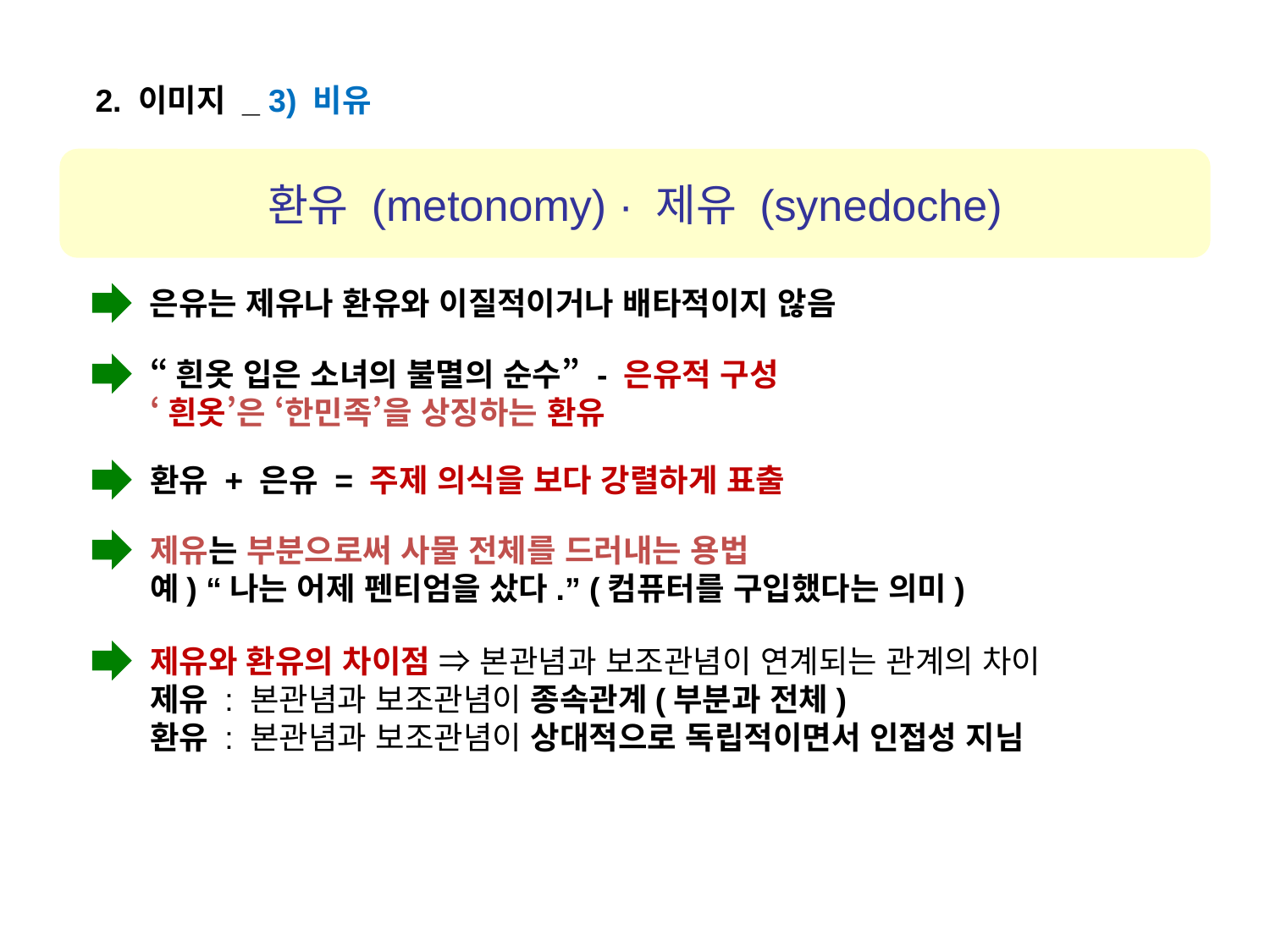

2. 이미지 _ 3) 비유
환유 (metonomy) · 제유 (synedoche)
은유는 제유나 환유와 이질적이거나 배타적이지 않음

“흰옷 입은 소녀의 불멸의 순수” - 은유적 구성
‘흰옷’은 ‘한민족’을 상징하는 환유

환유 + 은유 = 주제 의식을 보다 강렬하게 표출

제유는 부분으로써 사물 전체를 드러내는 용법
예) “나는 어제 펜티엄을 샀다.” (컴퓨터를 구입했다는 의미)

제유와 환유의 차이점 ⇒ 본관념과 보조관념이 연계되는 관계의 차이
제유 : 본관념과 보조관념이 종속관계(부분과 전체)
환유 : 본관념과 보조관념이 상대적으로 독립적이면서 인접성 지님